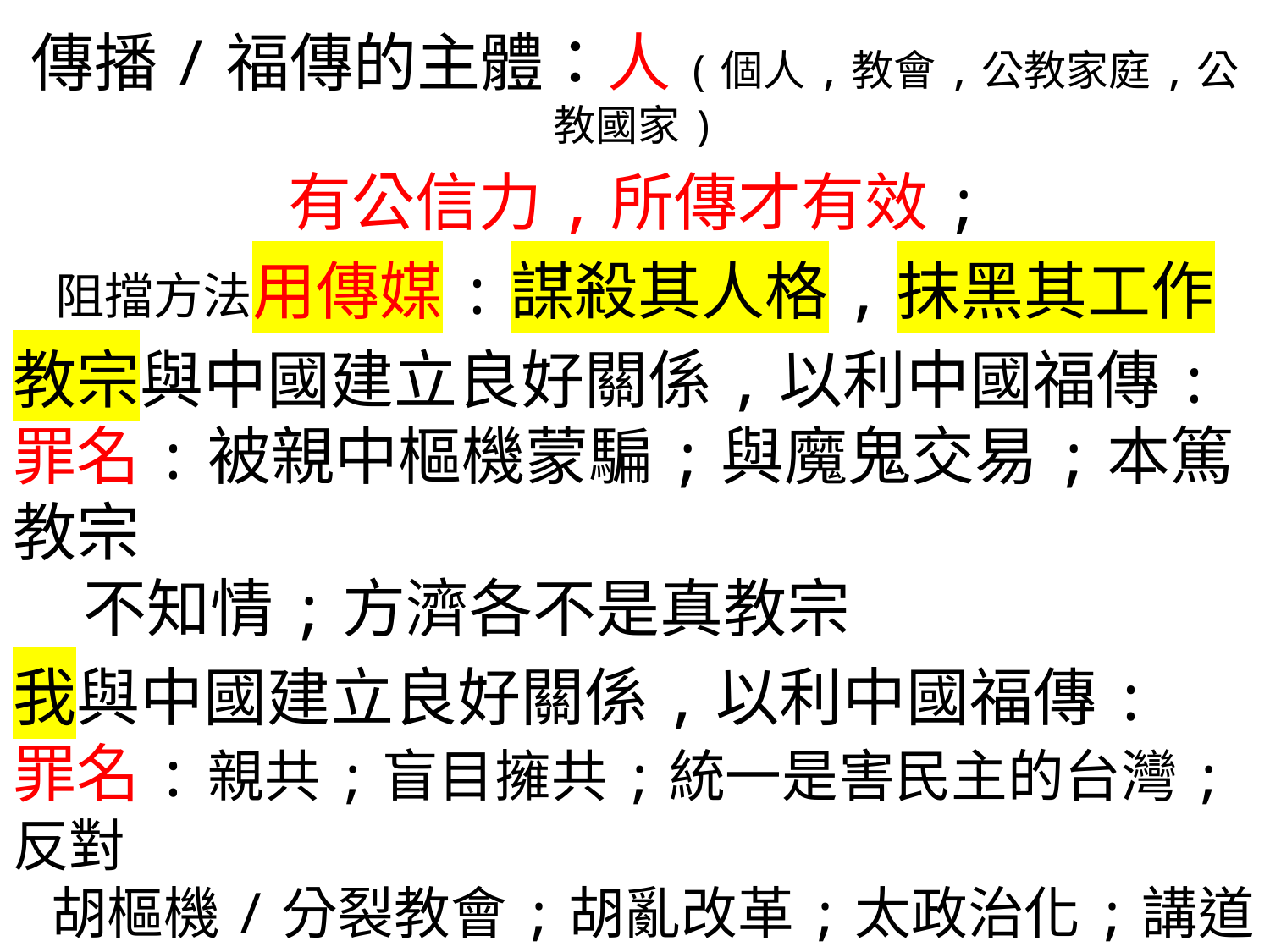

傳播/福傳的主體：人(個人,教會,公教家庭,公教國家)
有公信力,所傳才有效;
阻擋方法用傳媒:謀殺其人格,抹黑其工作
教宗與中國建立良好關係,以利中國福傳:
罪名:被親中樞機蒙騙;與魔鬼交易;本篤教宗
     不知情;方濟各不是真教宗
我與中國建立良好關係,以利中國福傳:
罪名:親共;盲目擁共;統一是害民主的台灣;反對
   胡樞機/分裂教會;胡亂改革;太政治化;講道太
   激烈;何需兩文三語;只知有中國沒其它
要為教會,為我自己,洗脫這些莫須有的罪名